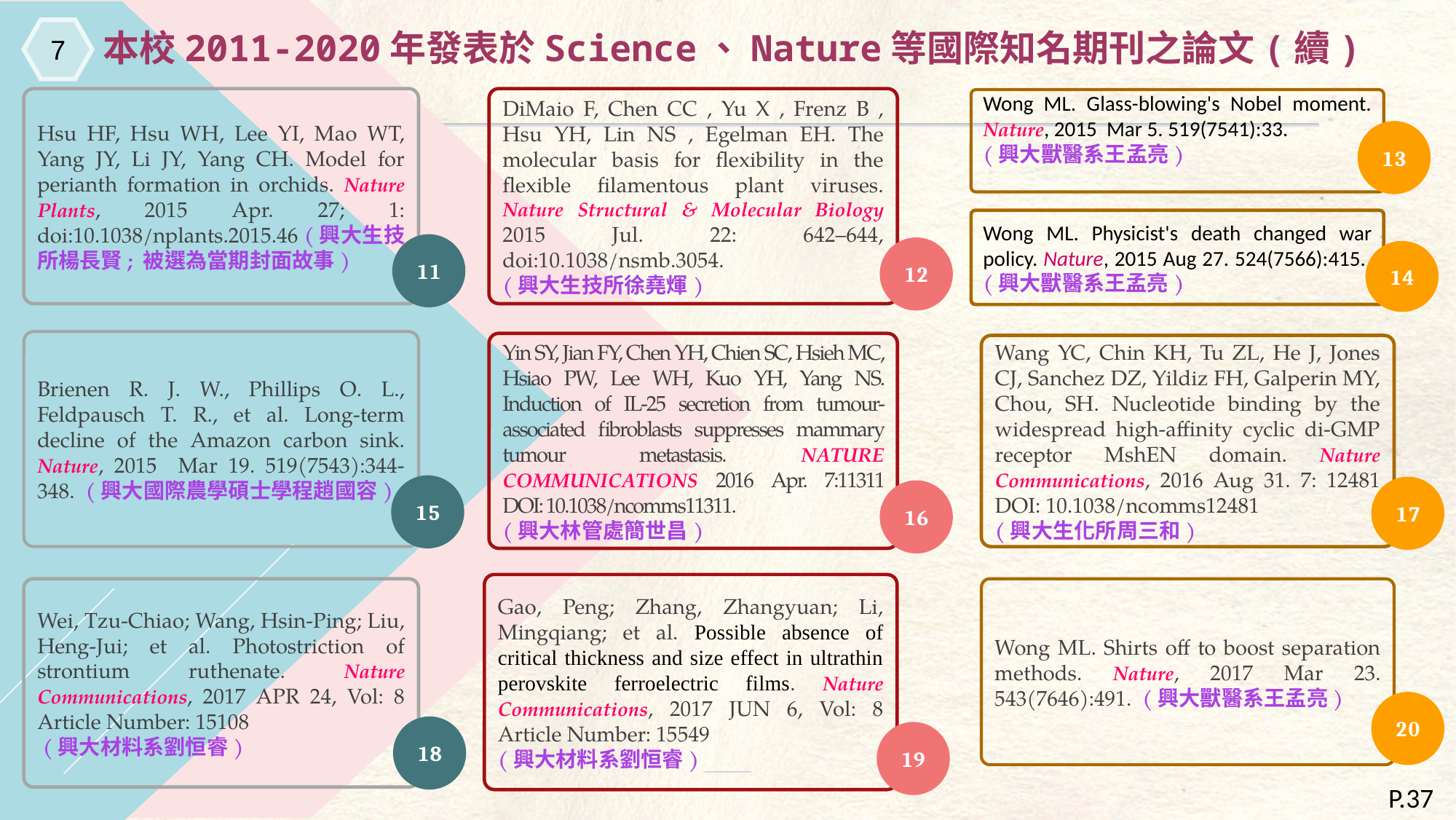

7
本校2011-2020年發表於Science、Nature等國際知名期刊之論文(續)
Hsu HF, Hsu WH, Lee YI, Mao WT, Yang JY, Li JY, Yang CH. Model for perianth formation in orchids. Nature Plants, 2015 Apr. 27; 1: doi:10.1038/nplants.2015.46 (興大生技所楊長賢; 被選為當期封面故事)
DiMaio F, Chen CC , Yu X , Frenz B , Hsu YH, Lin NS , Egelman EH. The molecular basis for flexibility in the flexible filamentous plant viruses. Nature Structural & Molecular Biology 2015 Jul. 22: 642–644, doi:10.1038/nsmb.3054.
(興大生技所徐堯煇)
Wong ML. Glass-blowing's Nobel moment. Nature, 2015  Mar 5. 519(7541):33.
(興大獸醫系王孟亮)

13
Wong ML. Physicist's death changed war policy. Nature, 2015 Aug 27. 524(7566):415.  (興大獸醫系王孟亮)
11
12
14
Brienen R. J. W., Phillips O. L., Feldpausch T. R., et al. Long-term decline of the Amazon carbon sink. Nature, 2015  Mar 19. 519(7543):344-348.  (興大國際農學碩士學程趙國容)
Yin SY, Jian FY, Chen YH, Chien SC, Hsieh MC, Hsiao PW, Lee WH, Kuo YH, Yang NS. Induction of IL-25 secretion from tumour-associated fibroblasts suppresses mammary tumour metastasis. NATURE COMMUNICATIONS 2016 Apr. 7:11311 DOI: 10.1038/ncomms11311.
(興大林管處簡世昌)
Wang YC, Chin KH, Tu ZL, He J, Jones CJ, Sanchez DZ, Yildiz FH, Galperin MY, Chou, SH. Nucleotide binding by the widespread high-affinity cyclic di-GMP receptor MshEN domain. Nature Communications, 2016 Aug 31. 7: 12481 DOI: 10.1038/ncomms12481
(興大生化所周三和)
15
17
16
Gao, Peng; Zhang, Zhangyuan; Li, Mingqiang; et al. Possible absence of critical thickness and size effect in ultrathin perovskite ferroelectric films. Nature Communications, 2017 JUN 6, Vol: 8 Article Number: 15549
(興大材料系劉恒睿)

Wei, Tzu-Chiao; Wang, Hsin-Ping; Liu, Heng-Jui; et al. Photostriction of strontium ruthenate. Nature Communications, 2017 APR 24, Vol: 8 Article Number: 15108
 (興大材料系劉恒睿)

Wong ML. Shirts off to boost separation methods. Nature, 2017 Mar 23. 543(7646):491.  (興大獸醫系王孟亮)
20
18
19